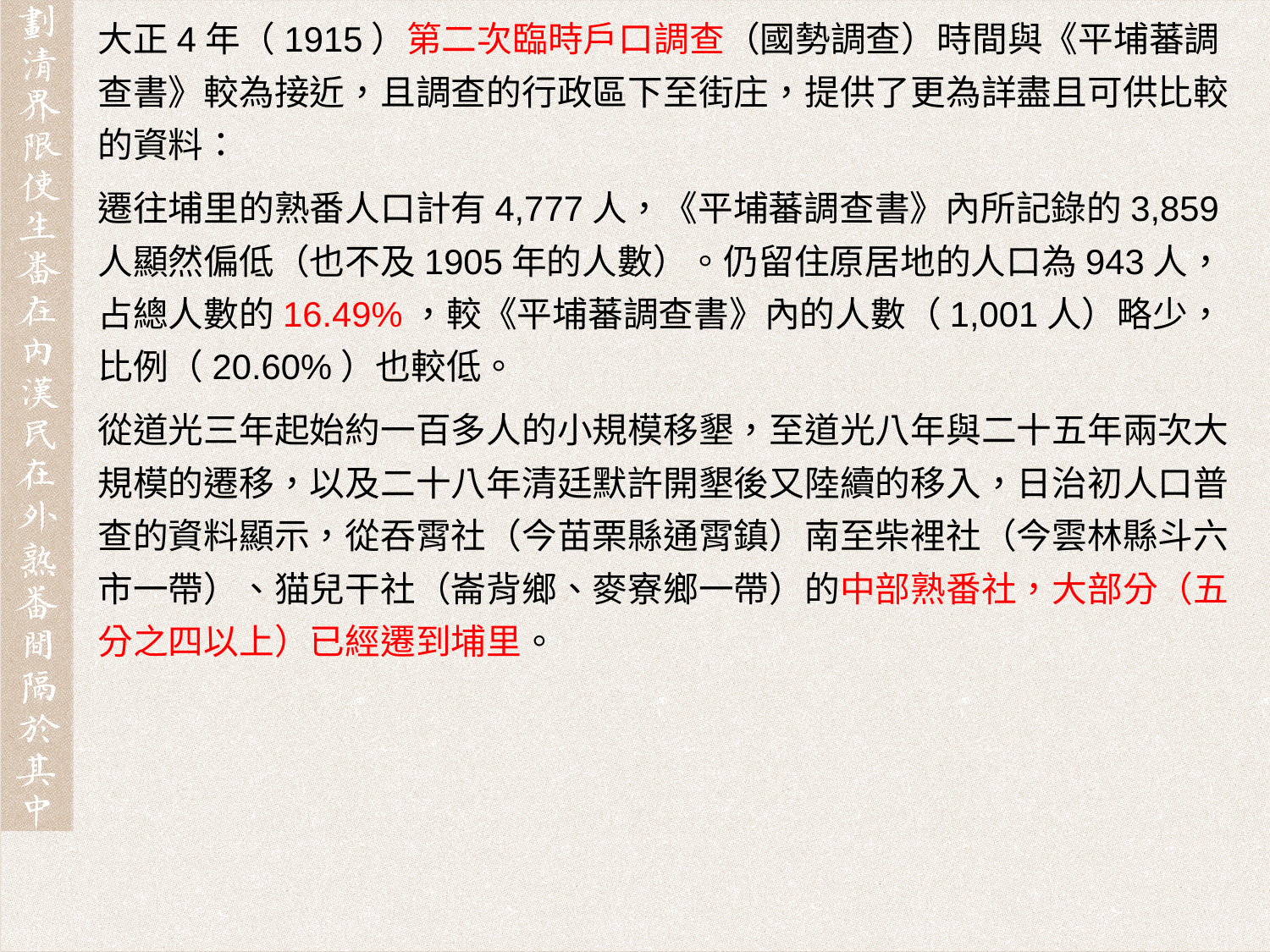

大正4年（1915）第二次臨時戶口調查（國勢調查）時間與《平埔蕃調查書》較為接近，且調查的行政區下至街庄，提供了更為詳盡且可供比較的資料：
遷往埔里的熟番人口計有4,777人，《平埔蕃調查書》內所記錄的3,859人顯然偏低（也不及1905年的人數）。仍留住原居地的人口為943人，占總人數的16.49%，較《平埔蕃調查書》內的人數（1,001人）略少，比例（20.60%）也較低。
從道光三年起始約一百多人的小規模移墾，至道光八年與二十五年兩次大規模的遷移，以及二十八年清廷默許開墾後又陸續的移入，日治初人口普查的資料顯示，從吞霄社（今苗栗縣通霄鎮）南至柴裡社（今雲林縣斗六市一帶）、猫兒干社（崙背鄉、麥寮鄉一帶）的中部熟番社，大部分（五分之四以上）已經遷到埔里。